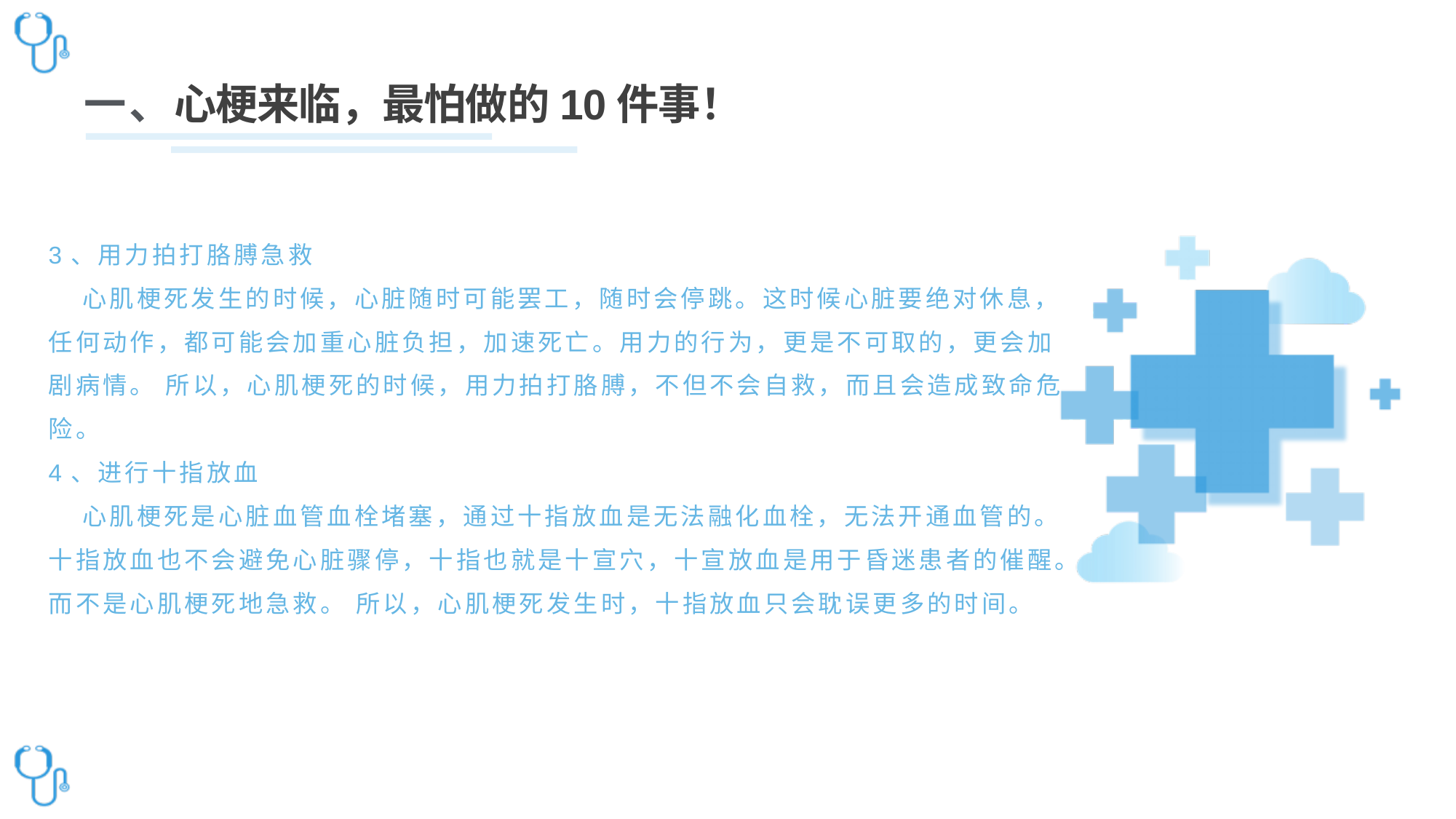

一、心梗来临，最怕做的10件事！

# 3、用力拍打胳膊急救  心肌梗死发生的时候，心脏随时可能罢工，随时会停跳。这时候心脏要绝对休息，任何动作，都可能会加重心脏负担，加速死亡。用力的行为，更是不可取的，更会加剧病情。 所以，心肌梗死的时候，用力拍打胳膊，不但不会自救，而且会造成致命危险。 4、进行十指放血  心肌梗死是心脏血管血栓堵塞，通过十指放血是无法融化血栓，无法开通血管的。十指放血也不会避免心脏骤停，十指也就是十宣穴，十宣放血是用于昏迷患者的催醒。而不是心肌梗死地急救。 所以，心肌梗死发生时，十指放血只会耽误更多的时间。